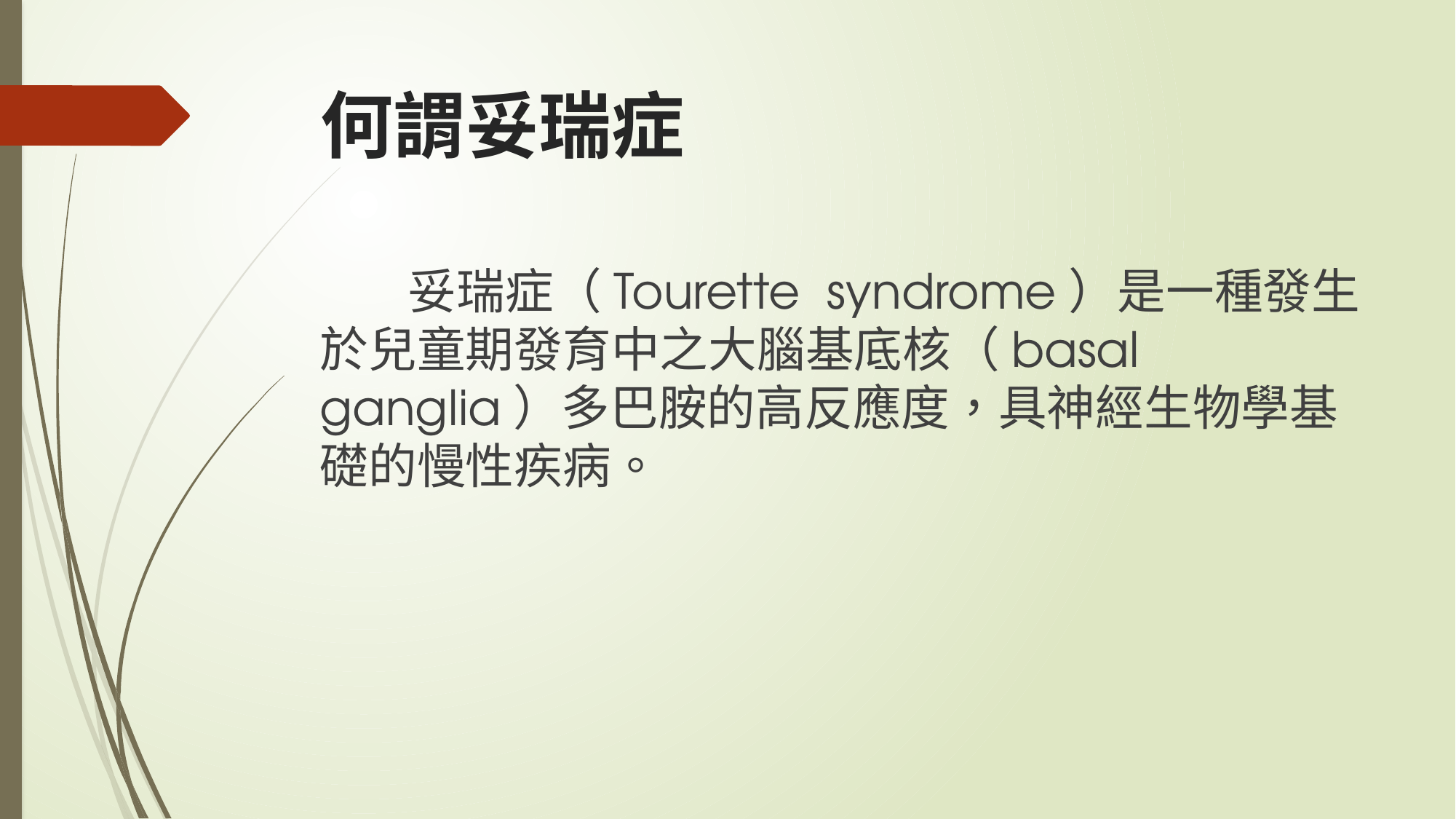

# 何謂妥瑞症
       妥瑞症（Tourette  syndrome）是一種發生於兒童期發育中之大腦基底核（basal  ganglia）多巴胺的高反應度，具神經生物學基礎的慢性疾病。